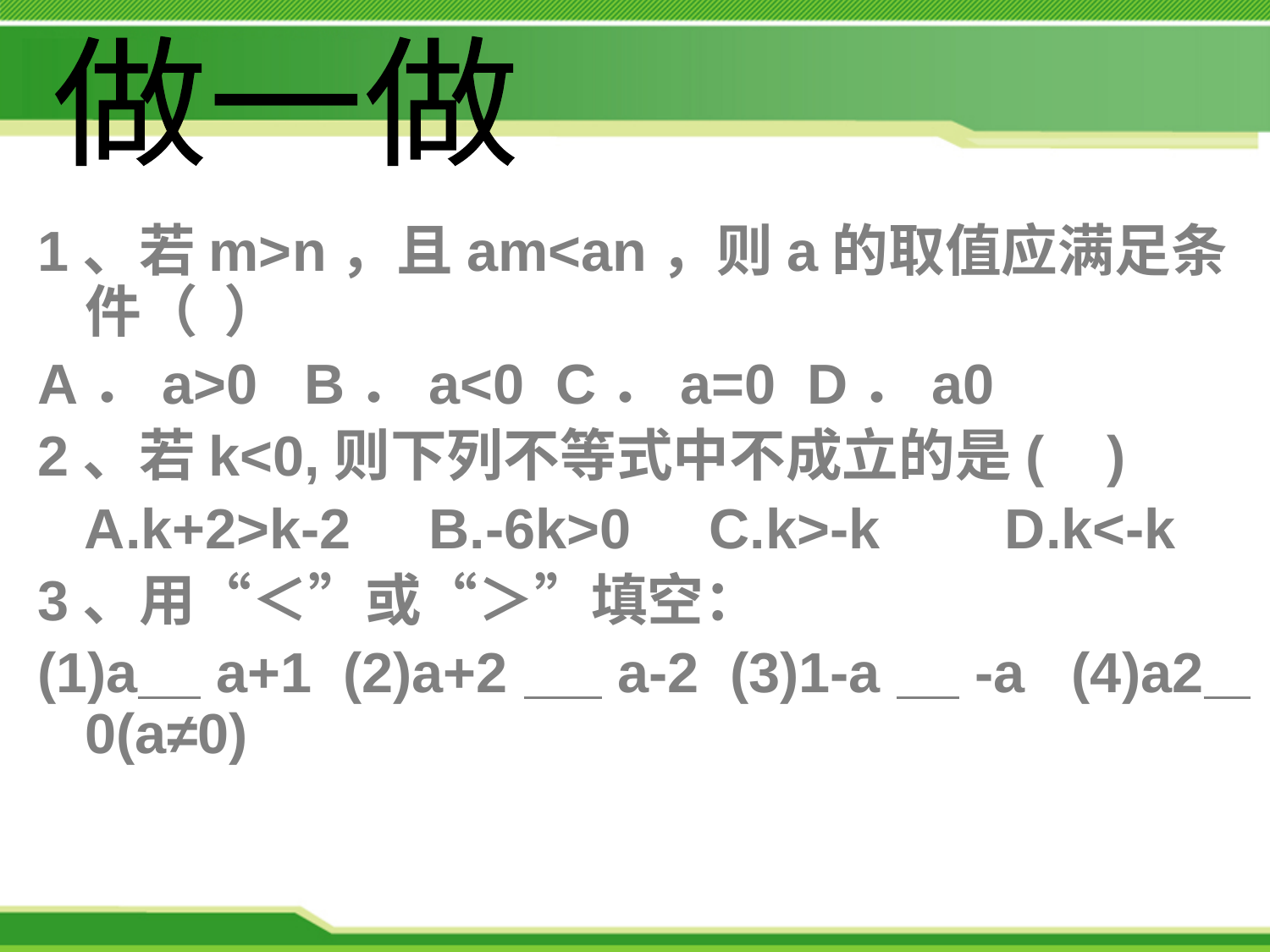

做一做
1、若m>n，且am<an，则a的取值应满足条件（  ）
A．a>0   B．a<0  C．a=0  D．a0
2、若k<0,则下列不等式中不成立的是(    )
   A.k+2>k-2     B.-6k>0     C.k>-k        D.k<-k
3、用“＜”或“＞”填空：
(1)a     a+1  (2)a+2       a-2  (3)1-a      -a   (4)a2    0(a≠0)